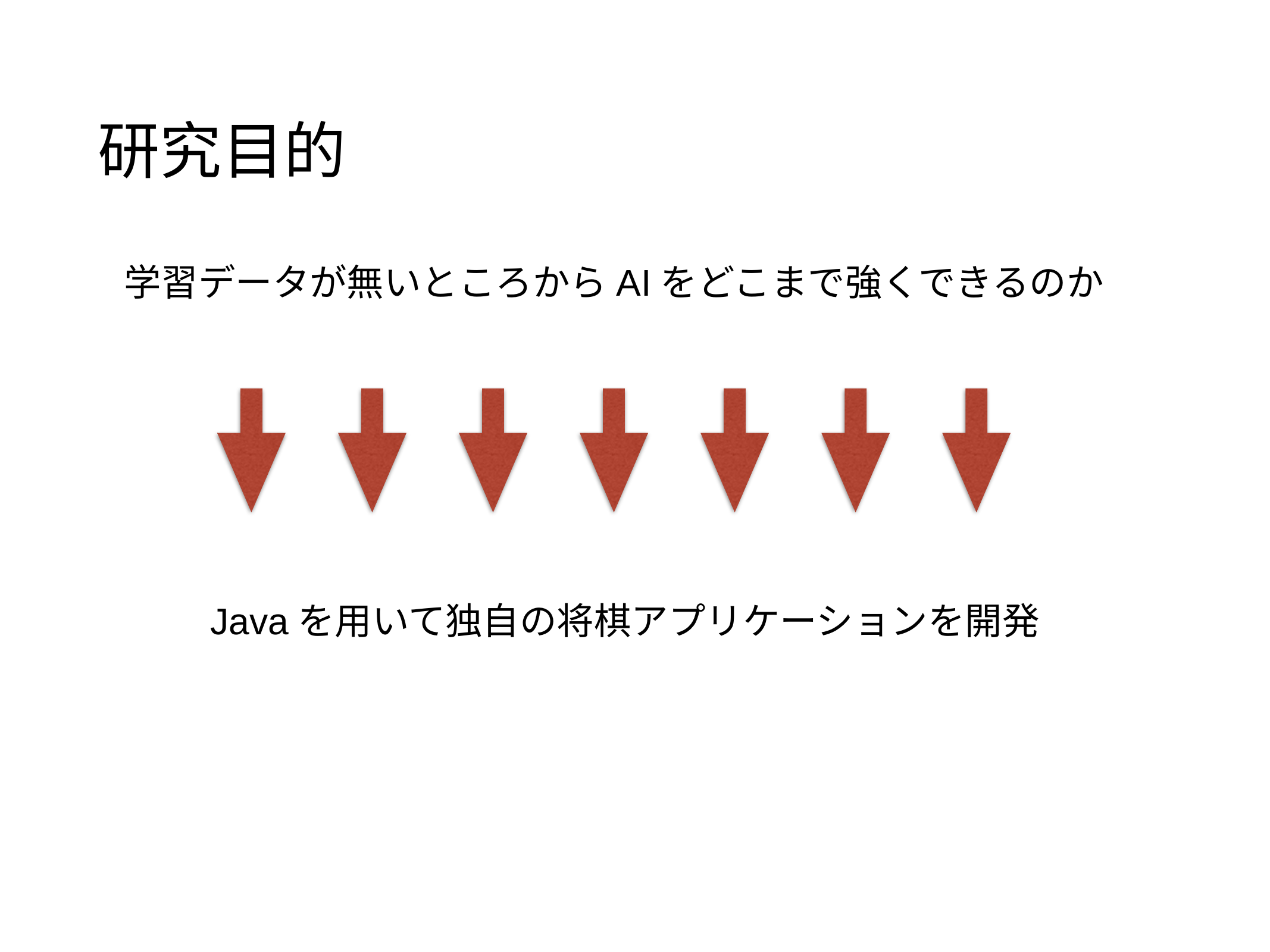

# 研究目的
学習データが無いところからAIをどこまで強くできるのか

Javaを用いて独自の将棋アプリケーションを開発